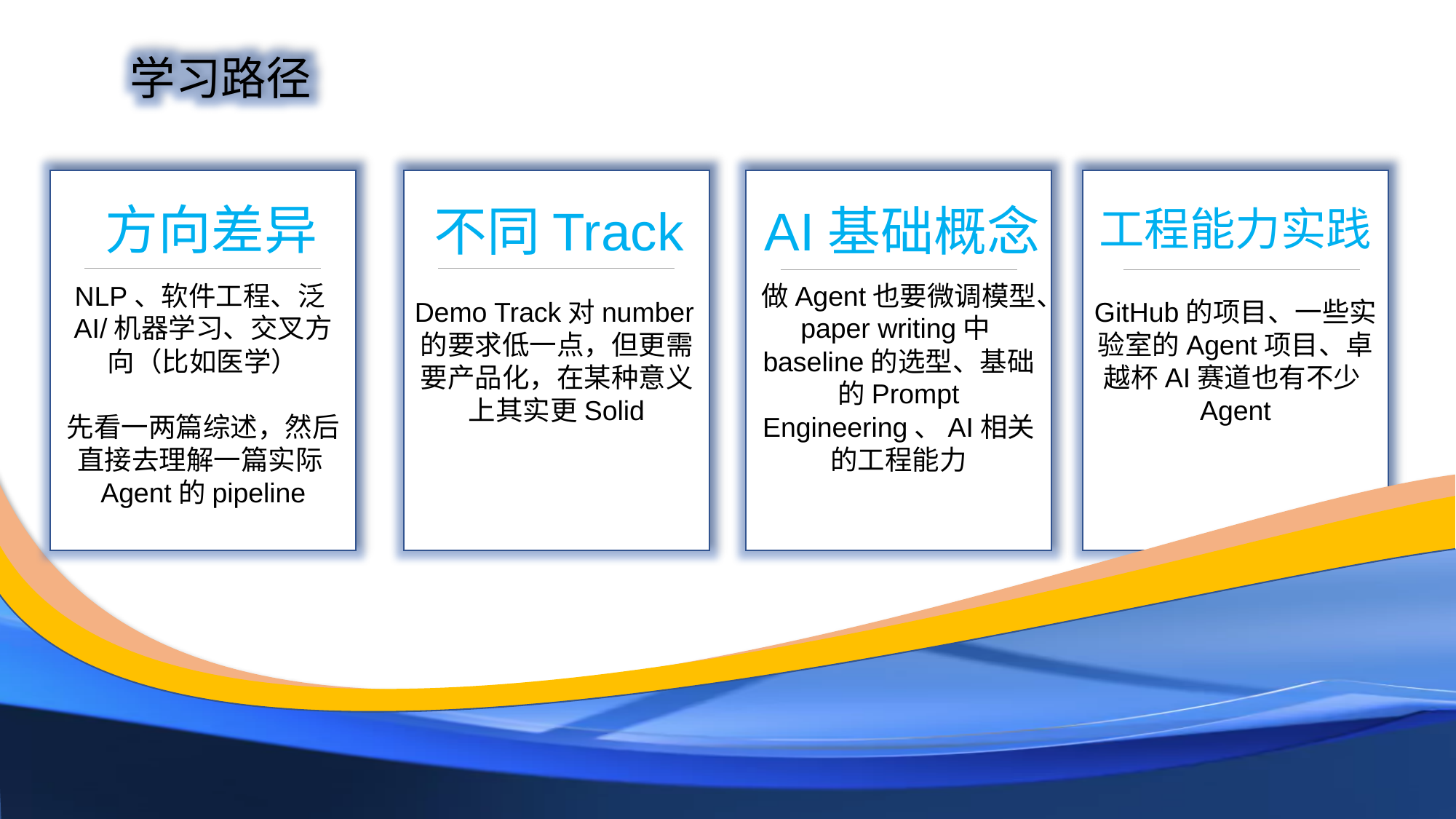

学习路径

NLP、软件工程、泛AI/机器学习、交叉方向（比如医学）

先看一两篇综述，然后直接去理解一篇实际Agent的pipeline
Demo Track对number的要求低一点，但更需要产品化，在某种意义上其实更Solid

做Agent也要微调模型、paper writing中baseline的选型、基础的Prompt Engineering、AI相关的工程能力
GitHub的项目、一些实验室的Agent项目、卓越杯AI赛道也有不少Agent

方向差异

不同Track
AI基础概念
工程能力实践